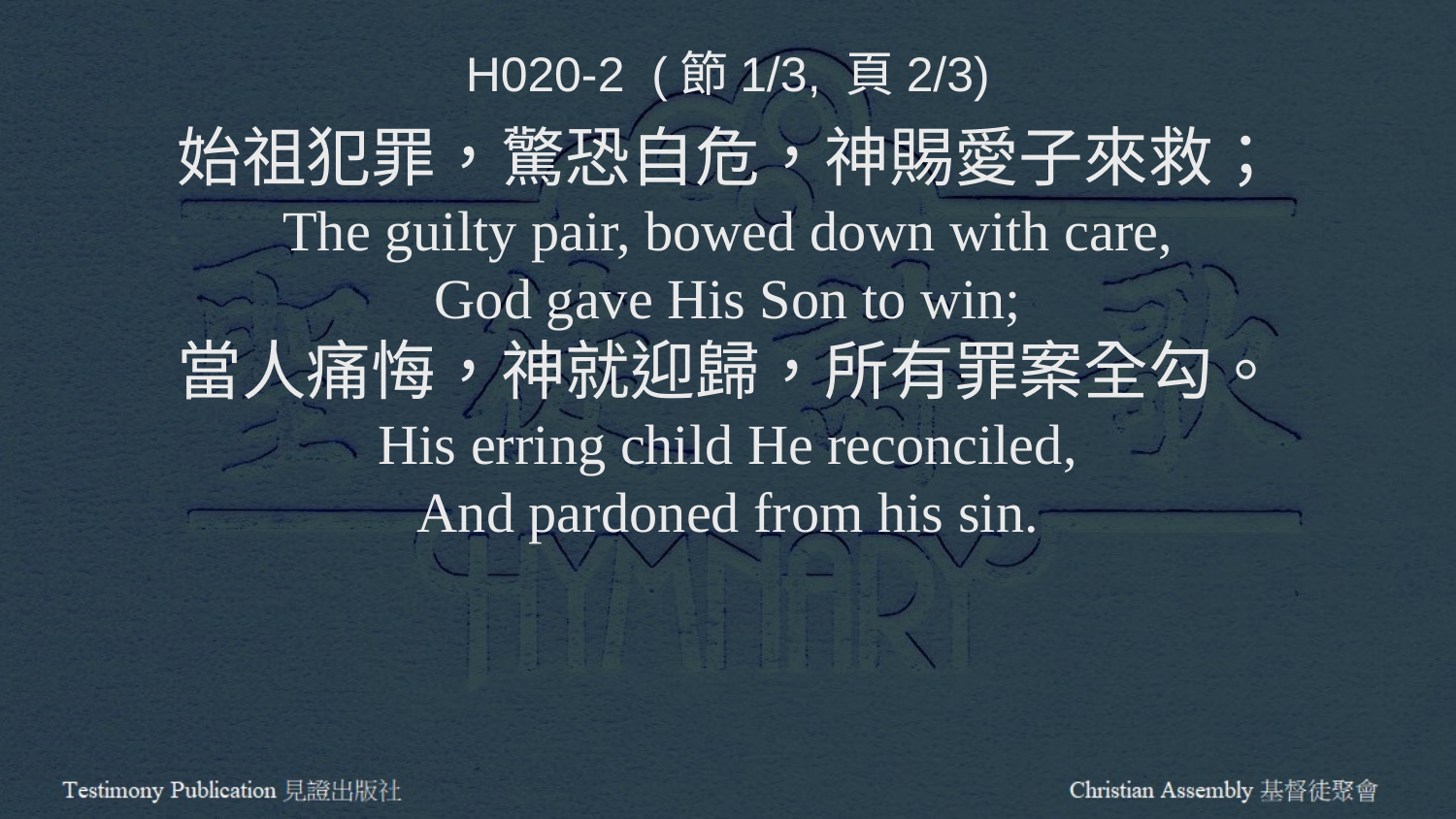

H020-2  (節1/3, 頁2/3)
始祖犯罪，驚恐自危，神賜愛子來救；
The guilty pair, bowed down with care,
God gave His Son to win;
當人痛悔，神就迎歸，所有罪案全勾。
His erring child He reconciled,
And pardoned from his sin.